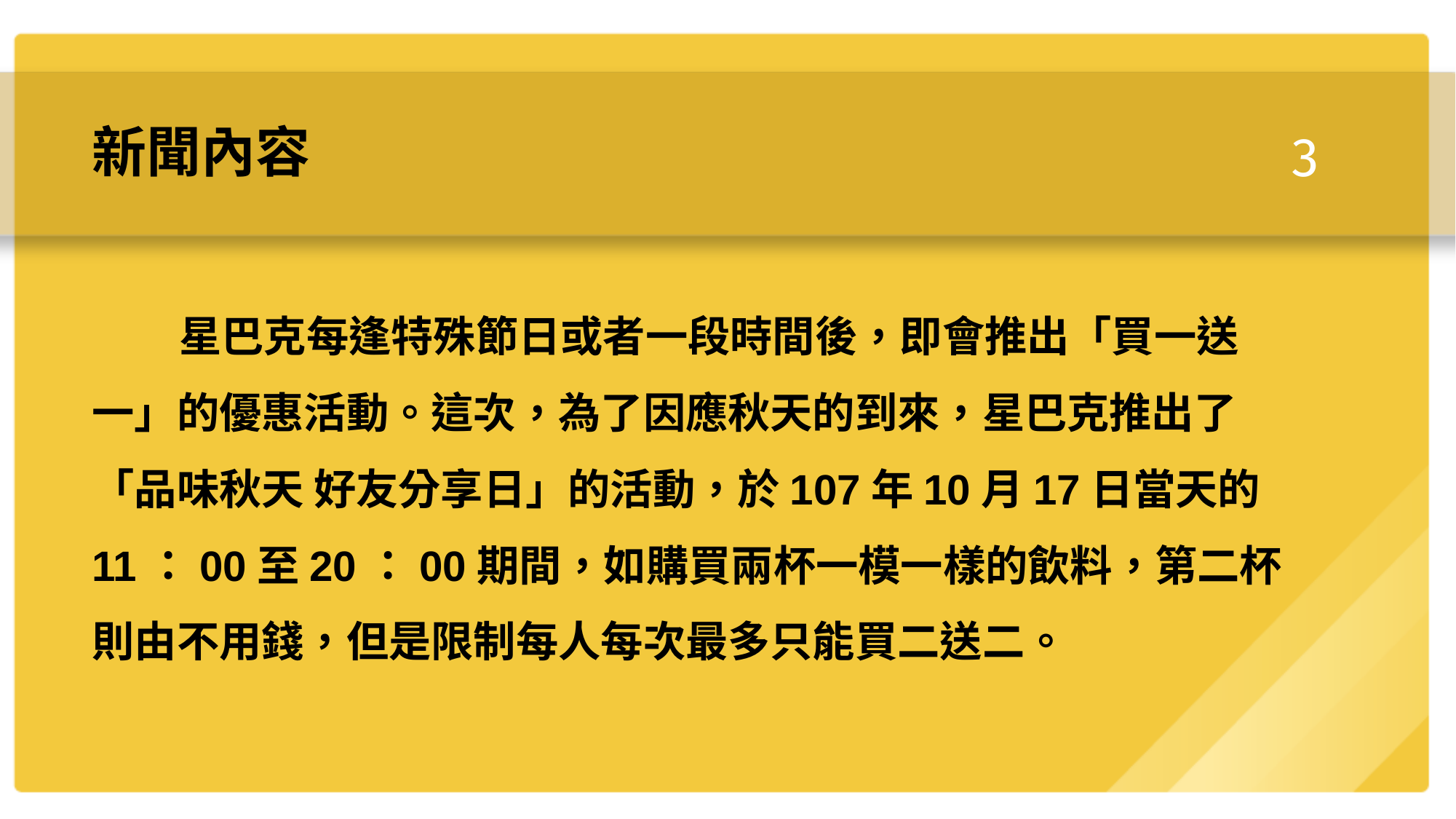

3
# 新聞內容
        星巴克每逢特殊節日或者一段時間後，即會推出「買一送一」的優惠活動。這次，為了因應秋天的到來，星巴克推出了「品味秋天 好友分享日」的活動，於107年10月17日當天的11：00至20：00期間，如購買兩杯一模一樣的飲料，第二杯則由不用錢，但是限制每人每次最多只能買二送二。